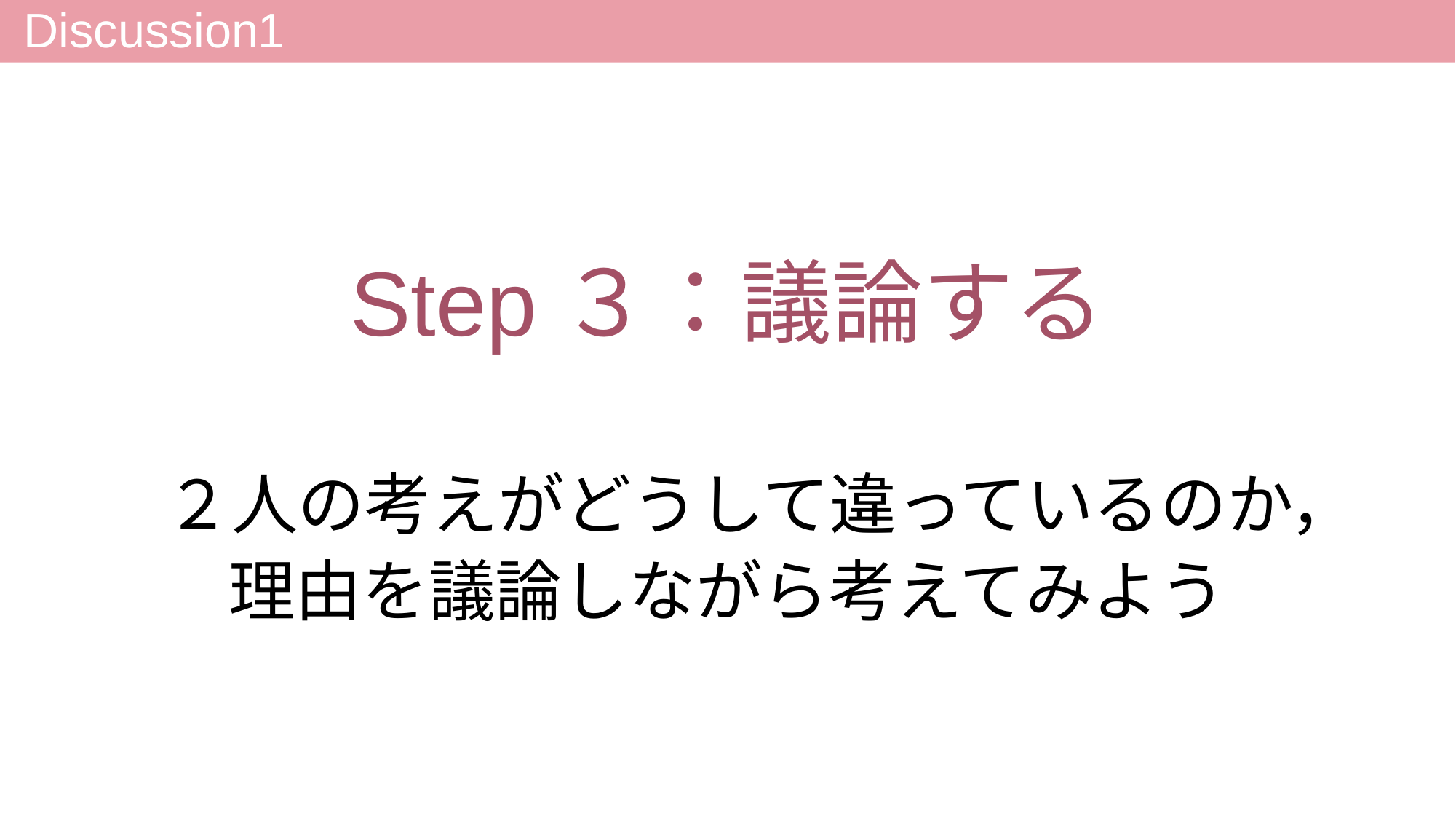

Discussion1
# Step３：議論する
２人の考えがどうして違っているのか，
理由を議論しながら考えてみよう